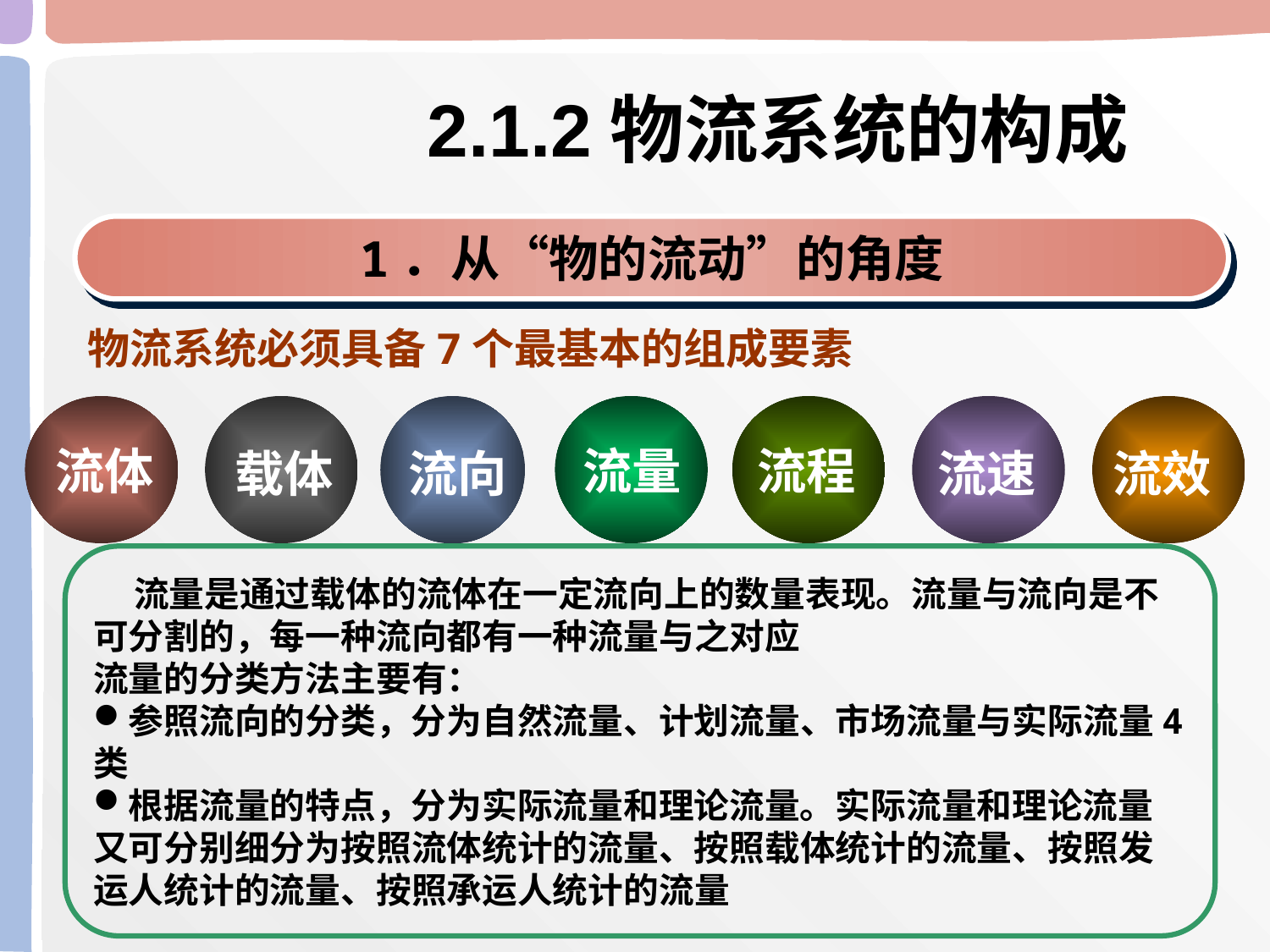

# 2.1.2物流系统的构成
1．从“物的流动”的角度
物流系统必须具备7个最基本的组成要素

流体

载体

流向

流量
流程
流速
流效
    流量是通过载体的流体在一定流向上的数量表现。流量与流向是不可分割的，每一种流向都有一种流量与之对应
流量的分类方法主要有：
参照流向的分类，分为自然流量、计划流量、市场流量与实际流量4类
根据流量的特点，分为实际流量和理论流量。实际流量和理论流量又可分别细分为按照流体统计的流量、按照载体统计的流量、按照发运人统计的流量、按照承运人统计的流量